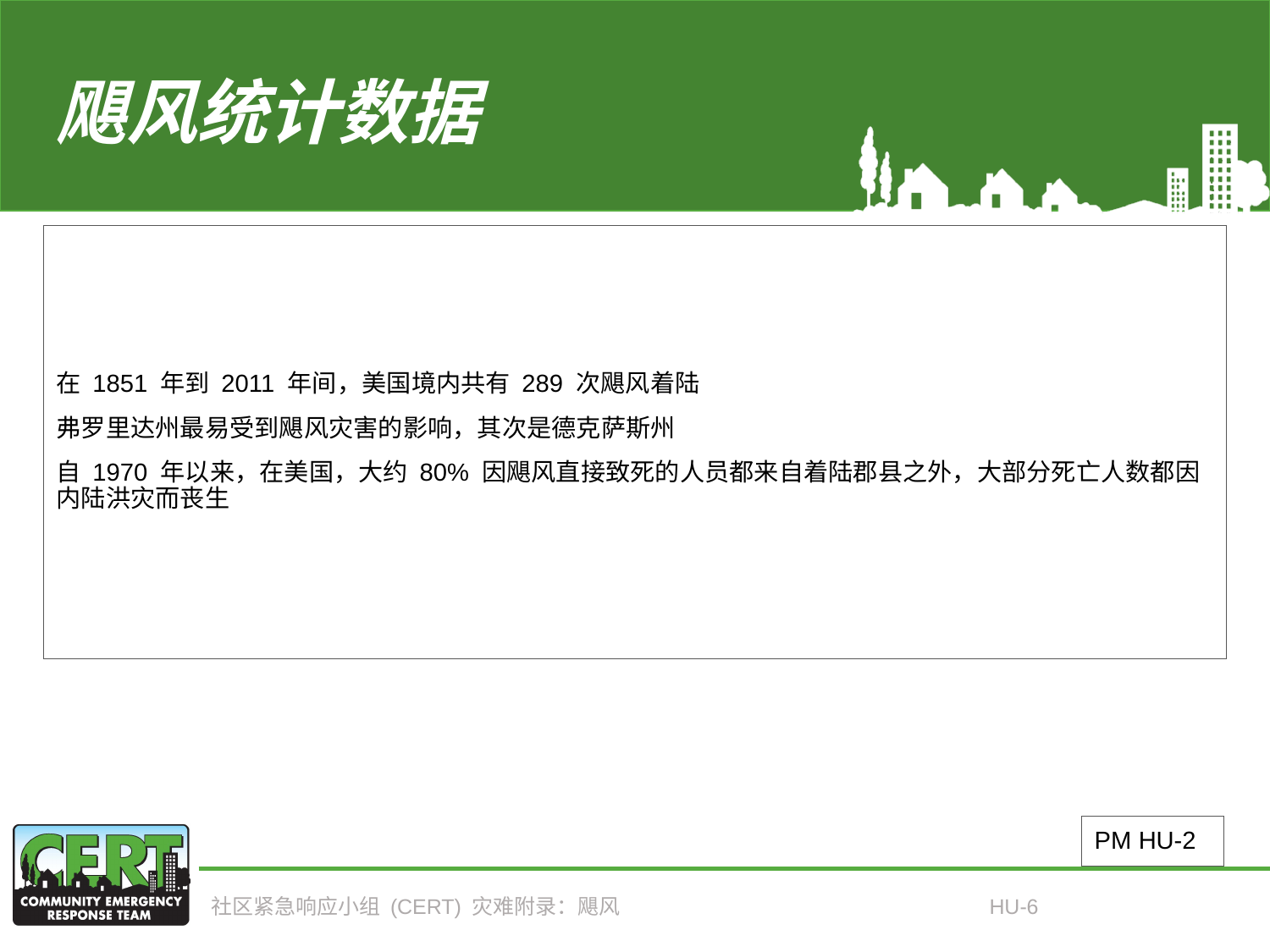

# 飓风统计数据
在 1851 年到 2011 年间，美国境内共有 289 次飓风着陆
弗罗里达州最易受到飓风灾害的影响，其次是德克萨斯州
自 1970 年以来，在美国，大约 80% 因飓风直接致死的人员都来自着陆郡县之外，大部分死亡人数都因内陆洪灾而丧生
PM HU-2
社区紧急响应小组 (CERT) 灾难附录：飓风
HU-6